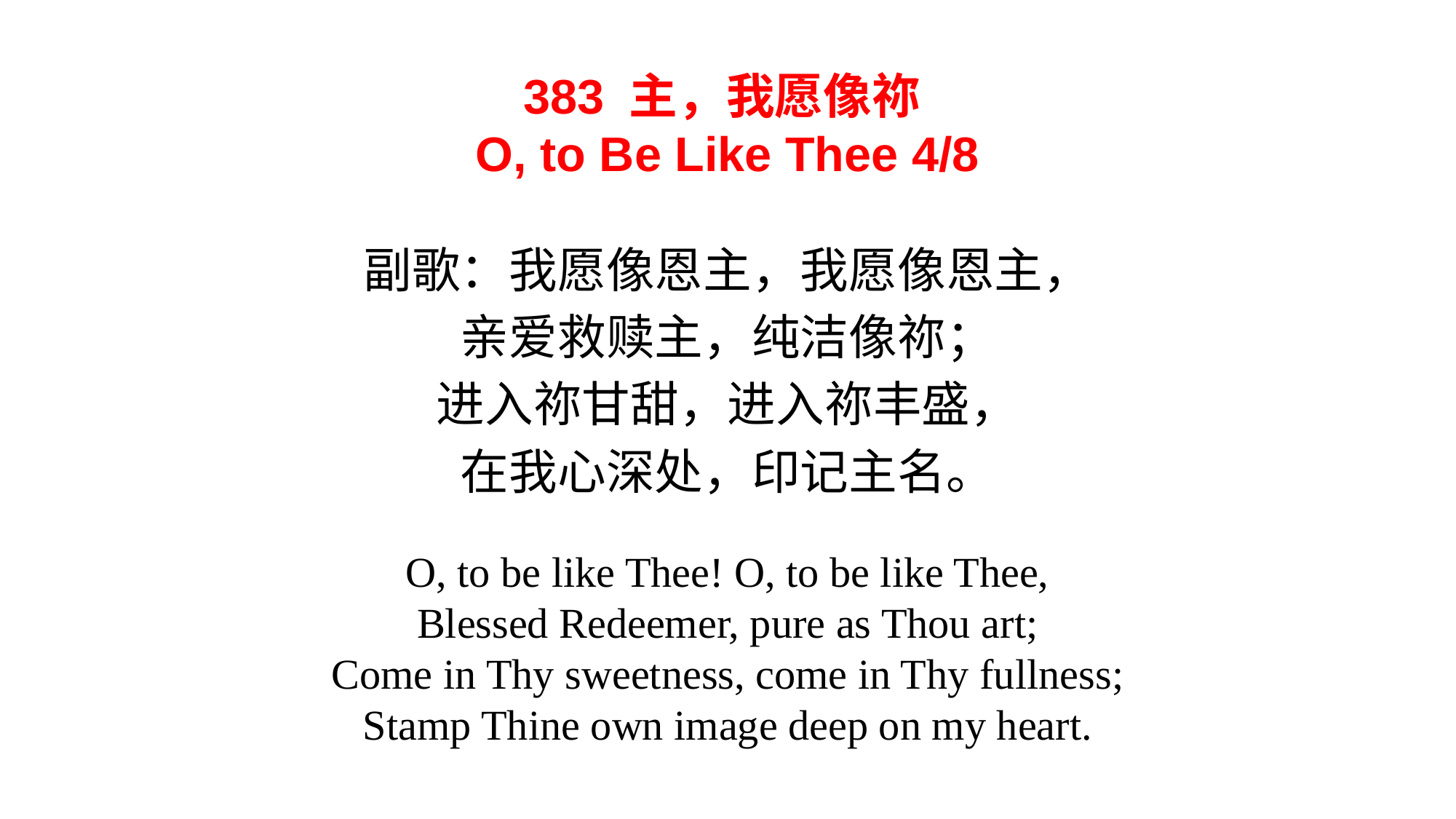

383 主，我愿像祢
O, to Be Like Thee 4/8
副歌：我愿像恩主，我愿像恩主，
亲爱救赎主，纯洁像祢；
进入祢甘甜，进入祢丰盛，
在我心深处，印记主名。

O, to be like Thee! O, to be like Thee,
Blessed Redeemer, pure as Thou art;
Come in Thy sweetness, come in Thy fullness;
Stamp Thine own image deep on my heart.